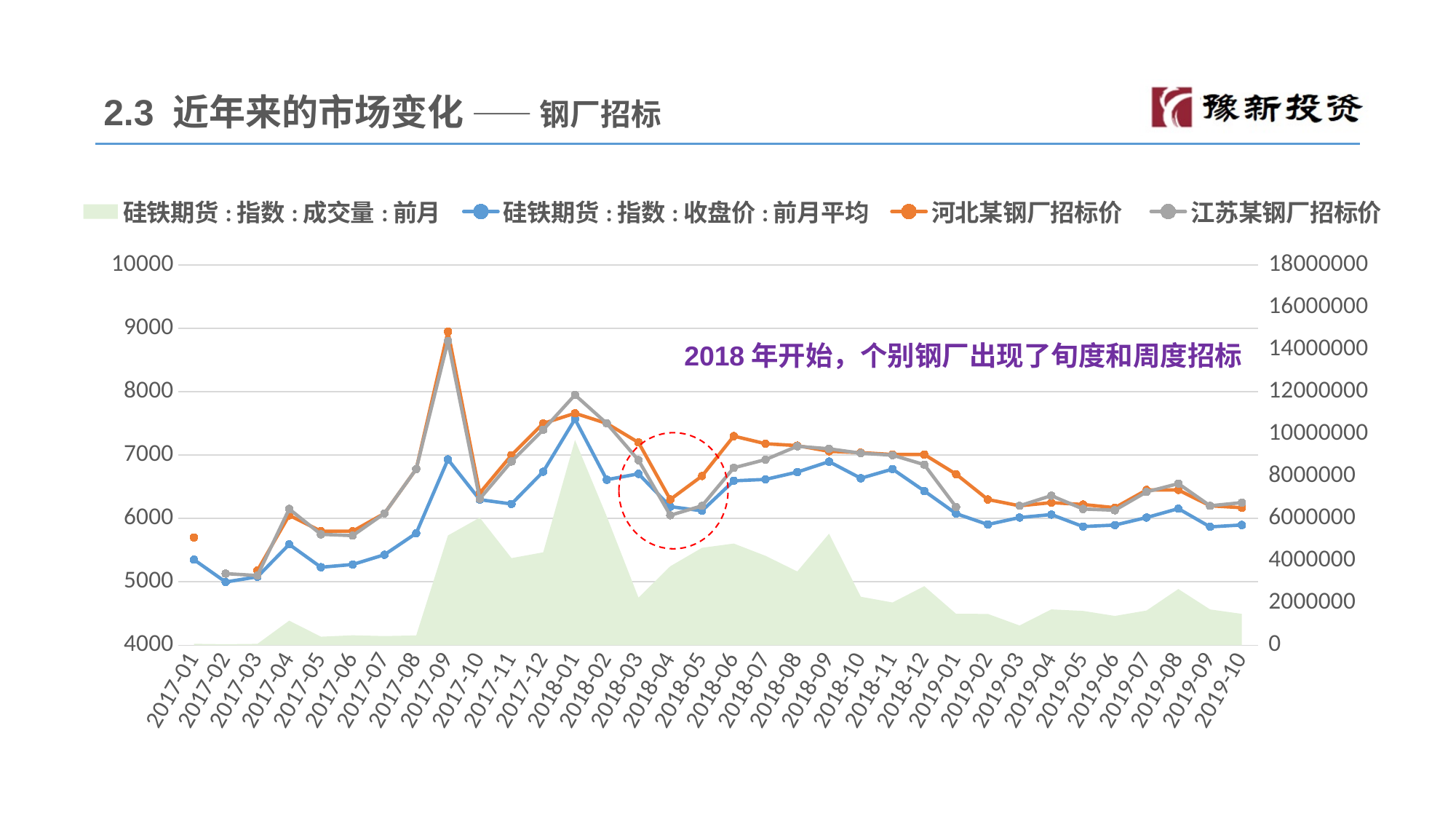

2.3 近年来的市场变化 —— 钢厂招标

### Chart

| Category | 硅铁期货:指数:成交量:前月 | 硅铁期货:指数:收盘价:前月平均 | 河北某钢厂招标价  | 江苏某钢厂招标价 |
|---|---|---|---|---|
| 2017-01 | 67200.0 | 5350.827727272727 | 5700.0 | None |
| 2017-02 | 47200.0 | 4997.454444444444 | None | 5130.0 |
| 2017-03 | 65800.0 | 5080.235555555556 | 5180.0 | 5100.0 |
| 2017-04 | 1163200.0 | 5591.283913043478 | 6050.0 | 6150.0 |
| 2017-05 | 403500.0 | 5230.741666666668 | 5800.0 | 5750.0 |
| 2017-06 | 471100.0 | 5273.9065 | 5800.0 | 5730.0 |
| 2017-07 | 433800.0 | 5427.991818181818 | 6080.0 | 6080.0 |
| 2017-08 | 465100.0 | 5767.068095238096 | 6780.0 | 6780.0 |
| 2017-09 | 5196800.0 | 6931.789565217391 | 8950.0 | 8800.0 |
| 2017-10 | 6040800.0 | 6296.80761904762 | 6400.0 | 6310.0 |
| 2017-11 | 4123900.0 | 6229.481764705881 | 7000.0 | 6900.0 |
| 2017-12 | 4398900.0 | 6738.711818181817 | 7500.0 | 7400.0 |
| 2018-01 | 9714800.0 | 7568.270476190476 | 7660.0 | 7950.0 |
| 2018-02 | 6097800.0 | 6611.385454545453 | 7500.0 | 7500.0 |
| 2018-03 | 2251600.0 | 6704.684 | 7200.0 | 6920.0 |
| 2018-04 | 3736100.0 | 6187.084545454543 | 6300.0 | 6050.0 |
| 2018-05 | 4611000.0 | 6121.20388888889 | 6670.0 | 6200.0 |
| 2018-06 | 4813900.0 | 6594.277272727273 | 7300.0 | 6800.0 |
| 2018-07 | 4231000.0 | 6616.6545 | 7180.0 | 6930.0 |
| 2018-08 | 3492300.0 | 6731.849545454547 | 7150.0 | 7140.0 |
| 2018-09 | 5277800.0 | 6897.709999999999 | 7060.0 | 7100.0 |
| 2018-10 | 2296200.0 | 6634.774210526315 | 7040.0 | 7030.0 |
| 2018-11 | 2023300.0 | 6779.962222222221 | 7010.0 | 7000.0 |
| 2018-12 | 2794800.0 | 6433.7077272727265 | 7010.0 | 6850.0 |
| 2019-01 | 1487700.0 | 6076.333 | 6700.0 | 6180.0 |
| 2019-02 | 1482600.0 | 5904.779090909092 | 6300.0 | None |
| 2019-03 | 935700.0 | 6015.0700000000015 | 6200.0 | 6200.0 |
| 2019-04 | 1695400.0 | 6061.565714285715 | 6250.0 | 6360.0 |
| 2019-05 | 1625300.0 | 5872.528095238095 | 6220.0 | 6150.0 |
| 2019-06 | 1387200.0 | 5896.266500000001 | 6170.0 | 6130.0 |
| 2019-07 | 1642200.0 | 6015.132631578947 | 6450.0 | 6420.0 |
| 2019-08 | 2660600.0 | 6155.026086956522 | 6450.0 | 6550.0 |
| 2019-09 | 1693400.0 | 5867.4686363636365 | 6200.0 | 6200.0 |
| 2019-10 | 1483900.0 | 5897.171499999999 | 6170.0 | 6250.0 |
2018年开始，个别钢厂出现了旬度和周度招标